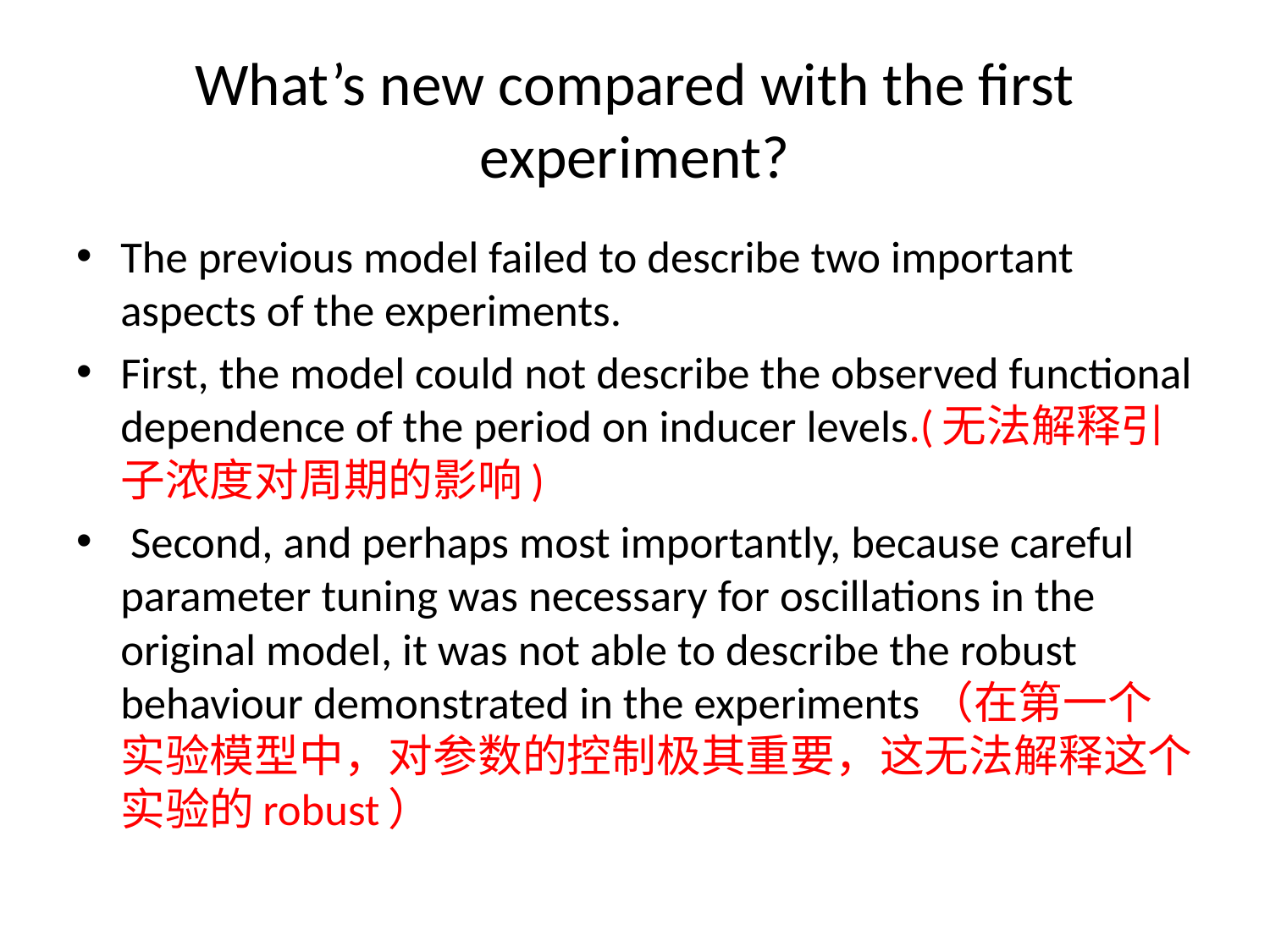

# What’s new compared with the first experiment?
The previous model failed to describe two important aspects of the experiments.
First, the model could not describe the observed functional dependence of the period on inducer levels.(无法解释引子浓度对周期的影响)
 Second, and perhaps most importantly, because careful parameter tuning was necessary for oscillations in the original model, it was not able to describe the robust behaviour demonstrated in the experiments（在第一个实验模型中，对参数的控制极其重要，这无法解释这个实验的robust）